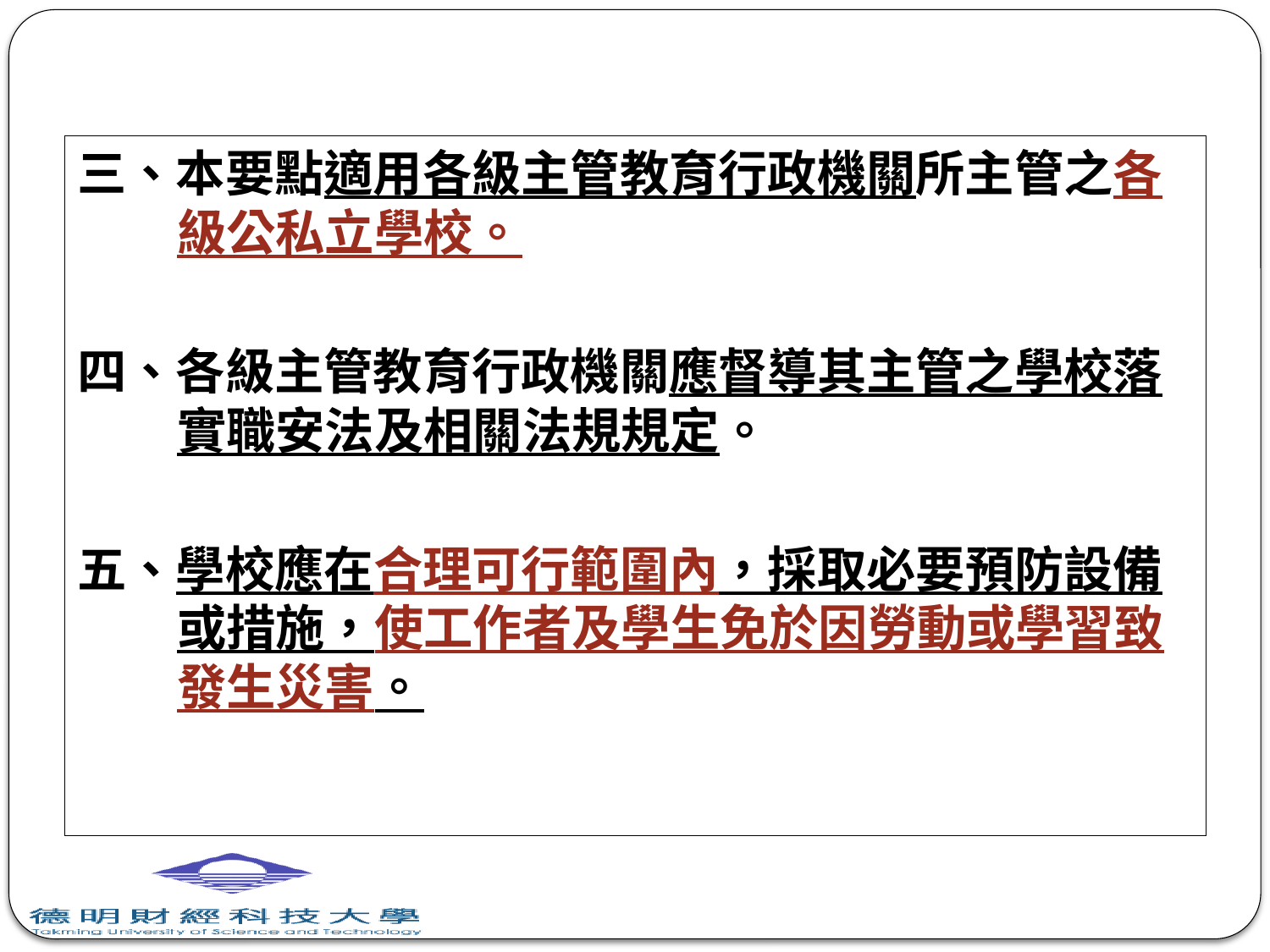

三、本要點適用各級主管教育行政機關所主管之各級公私立學校。

四、各級主管教育行政機關應督導其主管之學校落實職安法及相關法規規定。

五、學校應在合理可行範圍內，採取必要預防設備或措施，使工作者及學生免於因勞動或學習致發生災害。